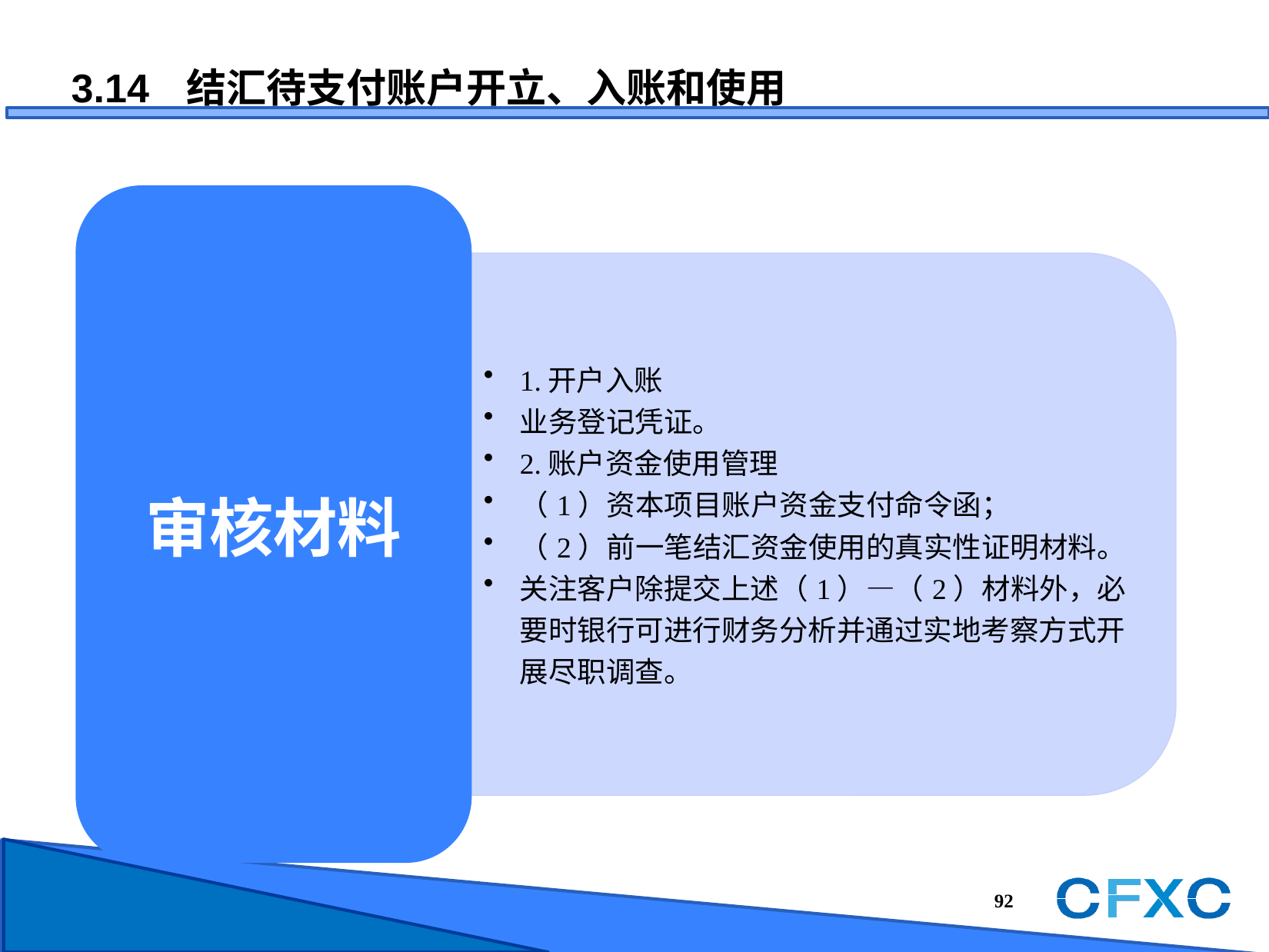

3.14	结汇待支付账户开立、入账和使用
审核材料
1.开户入账
业务登记凭证。
2.账户资金使用管理
（1）资本项目账户资金支付命令函；
（2）前一笔结汇资金使用的真实性证明材料。
关注客户除提交上述（1）—（2）材料外，必要时银行可进行财务分析并通过实地考察方式开展尽职调查。
92